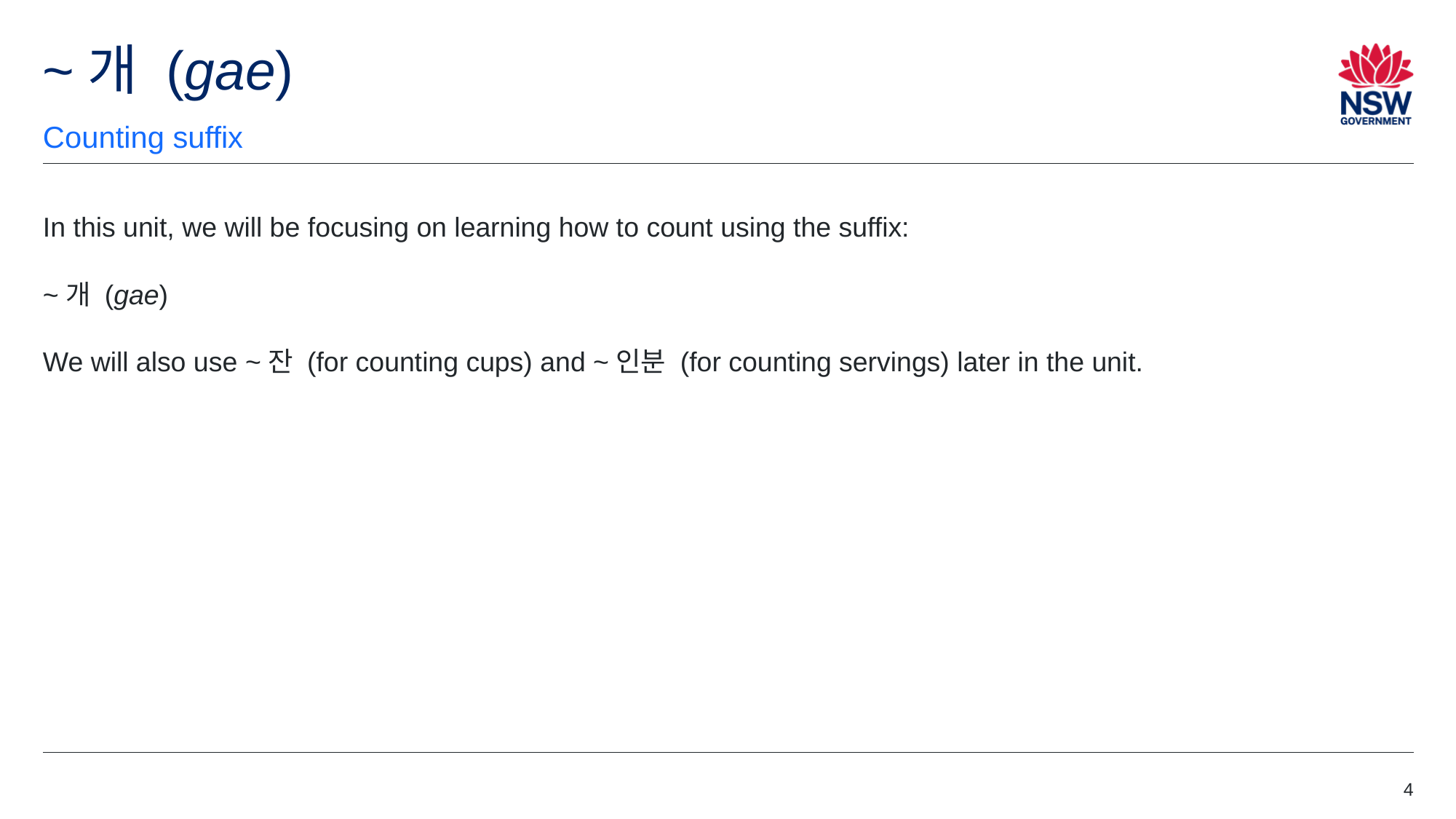

# ~개 (gae)
Counting suffix
In this unit, we will be focusing on learning how to count using the suffix:
~개 (gae)
We will also use ~잔 (for counting cups) and ~인분 (for counting servings) later in the unit.

4